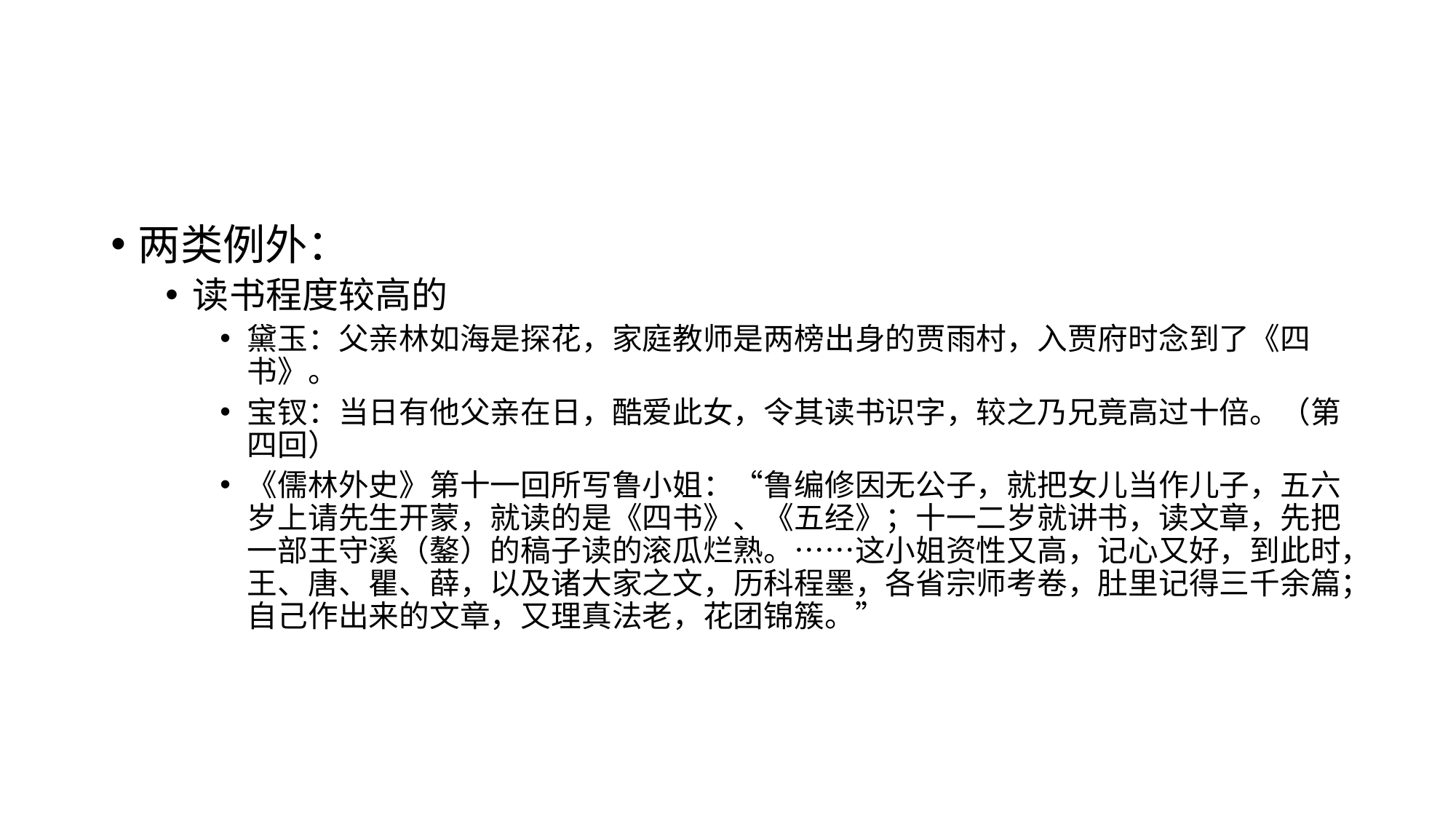

两类例外：
读书程度较高的
黛玉：父亲林如海是探花，家庭教师是两榜出身的贾雨村，入贾府时念到了《四书》。
宝钗：当日有他父亲在日，酷爱此女，令其读书识字，较之乃兄竟高过十倍。（第四回）
《儒林外史》第十一回所写鲁小姐：“鲁编修因无公子，就把女儿当作儿子，五六岁上请先生开蒙，就读的是《四书》、《五经》；十一二岁就讲书，读文章，先把一部王守溪（鏊）的稿子读的滚瓜烂熟。……这小姐资性又高，记心又好，到此时，王、唐、瞿、薛，以及诸大家之文，历科程墨，各省宗师考卷，肚里记得三千余篇；自己作出来的文章，又理真法老，花团锦簇。”